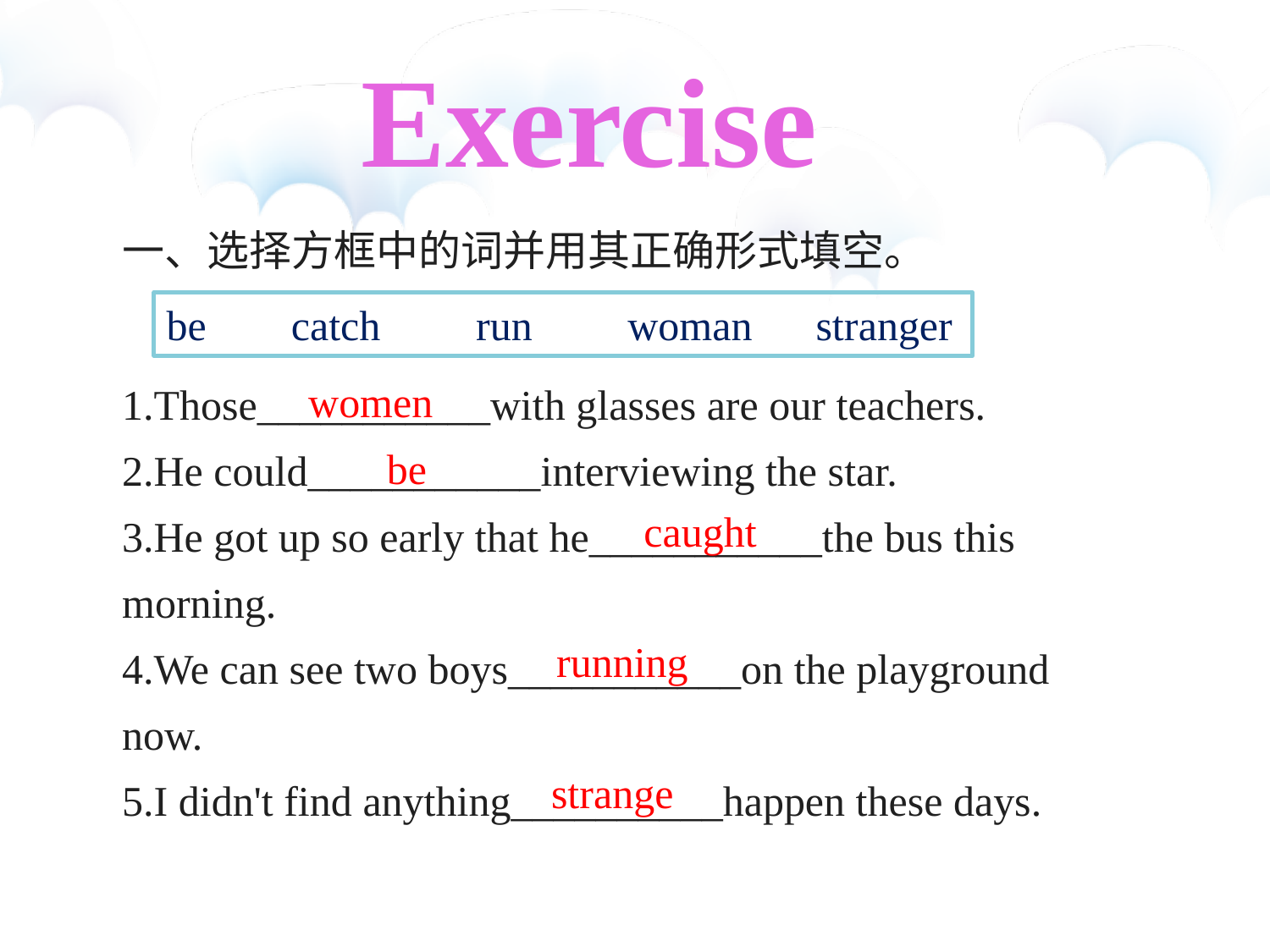

Exercise
一、选择方框中的词并用其正确形式填空。

1.Those___________with glasses are our teachers.
2.He could___________interviewing the star.
3.He got up so early that he___________the bus this morning.
4.We can see two boys___________on the playground now.
5.I didn't find anything__________happen these days.
be        catch         run         woman      stranger
women
be
caught
running
strange